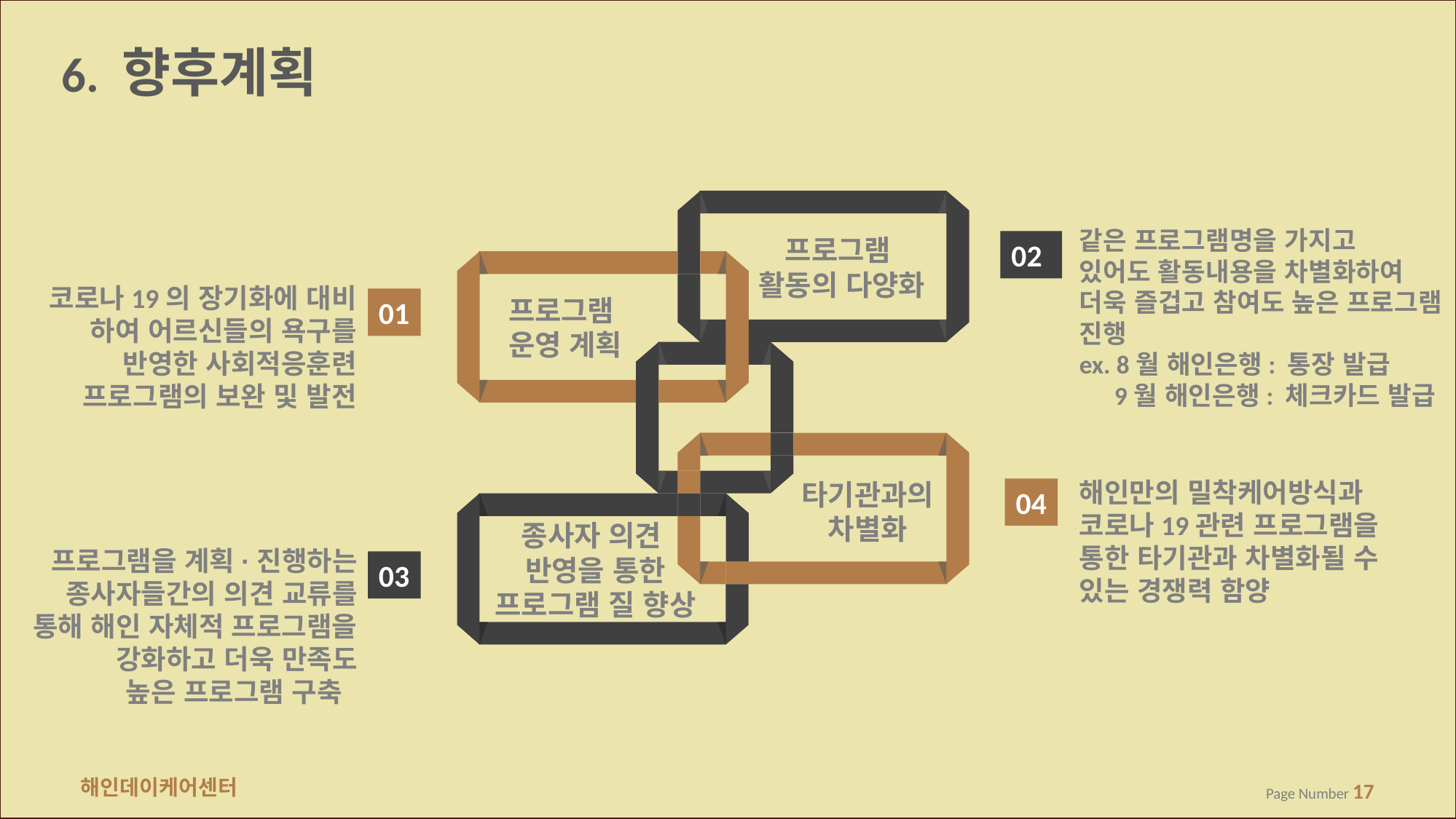

6. 향후계획

같은 프로그램명을 가지고
있어도 활동내용을 차별화하여 더욱 즐겁고 참여도 높은 프로그램 진행
ex. 8월 해인은행: 통장 발급
      9월 해인은행: 체크카드 발급
프로그램
활동의 다양화
02

코로나19의 장기화에 대비
하여 어르신들의 욕구를
 반영한 사회적응훈련
 프로그램의 보완 및 발전
프로그램
운영 계획
01

해인만의 밀착케어방식과
코로나19관련 프로그램을
통한 타기관과 차별화될 수
있는 경쟁력 함양

타기관과의
차별화

04

종사자 의견
반영을 통한 프로그램 질 향상

프로그램을 계획·진행하는 종사자들간의 의견 교류를 통해 해인 자체적 프로그램을 강화하고 더욱 만족도
 높은 프로그램 구축
03

해인데이케어센터
Page Number 17